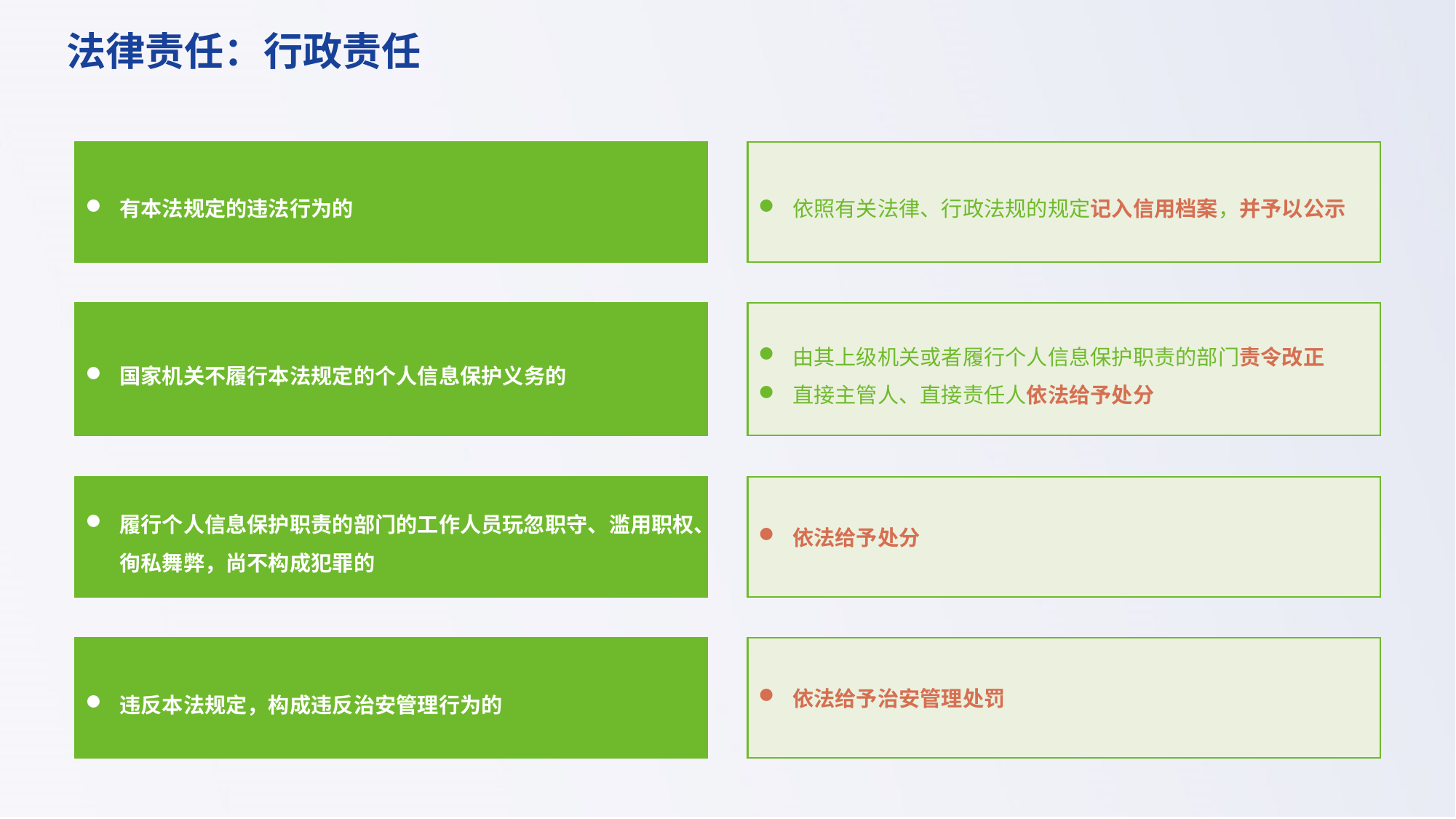

法律责任：行政责任
有本法规定的违法行为的
依照有关法律、行政法规的规定记入信用档案，并予以公示
国家机关不履行本法规定的个人信息保护义务的
由其上级机关或者履行个人信息保护职责的部门责令改正
直接主管人、直接责任人依法给予处分
履行个人信息保护职责的部门的工作人员玩忽职守、滥用职权、徇私舞弊，尚不构成犯罪的
依法给予处分
违反本法规定，构成违反治安管理行为的
依法给予治安管理处罚